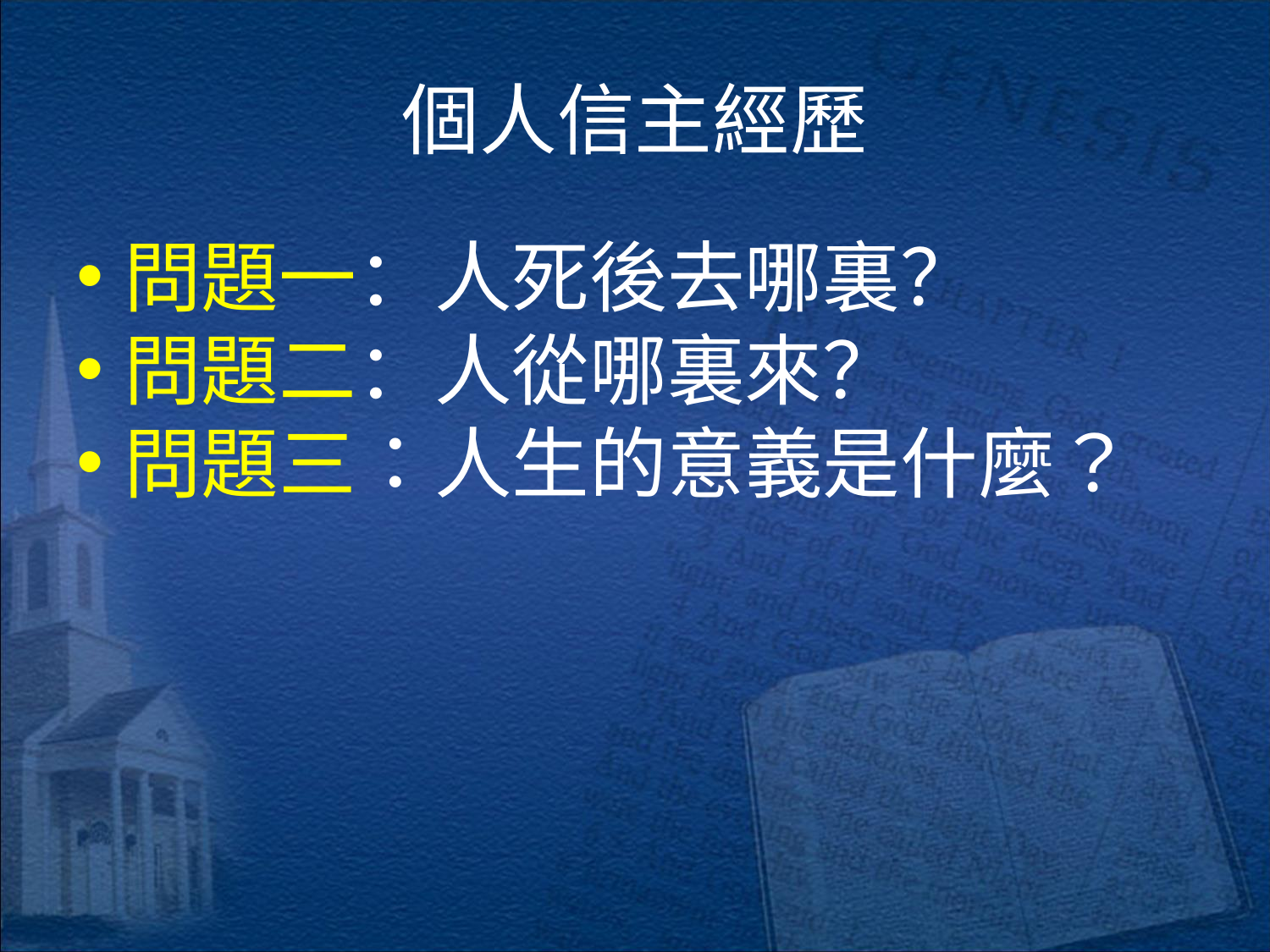

# 個人信主經歷
問題一：人死後去哪裏？
問題二：人從哪裏來？
問題三：人生的意義是什麼？